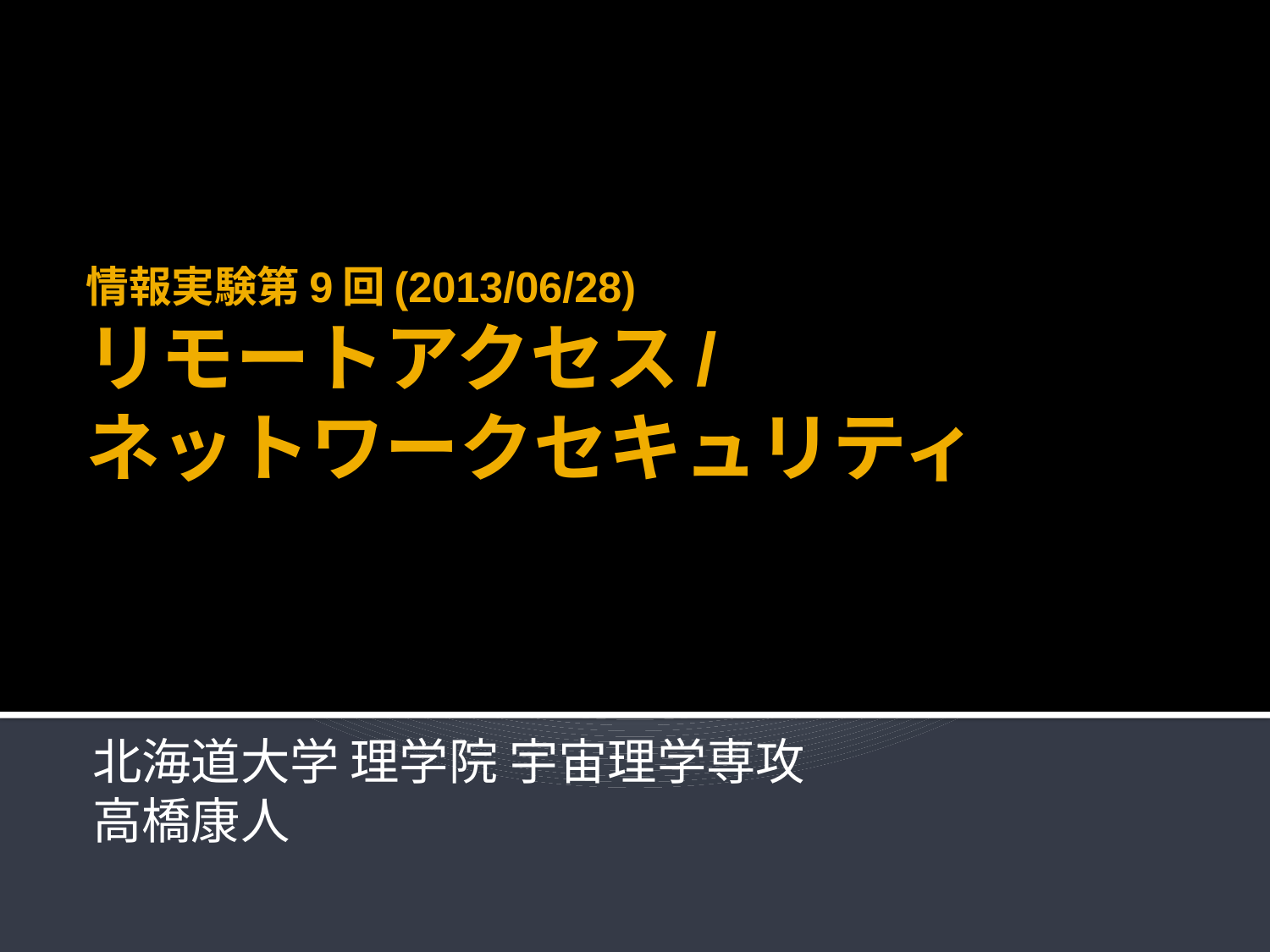

# 情報実験第9回(2013/06/28) リモートアクセス/ ネットワークセキュリティ
北海道大学 理学院 宇宙理学専攻
高橋康人